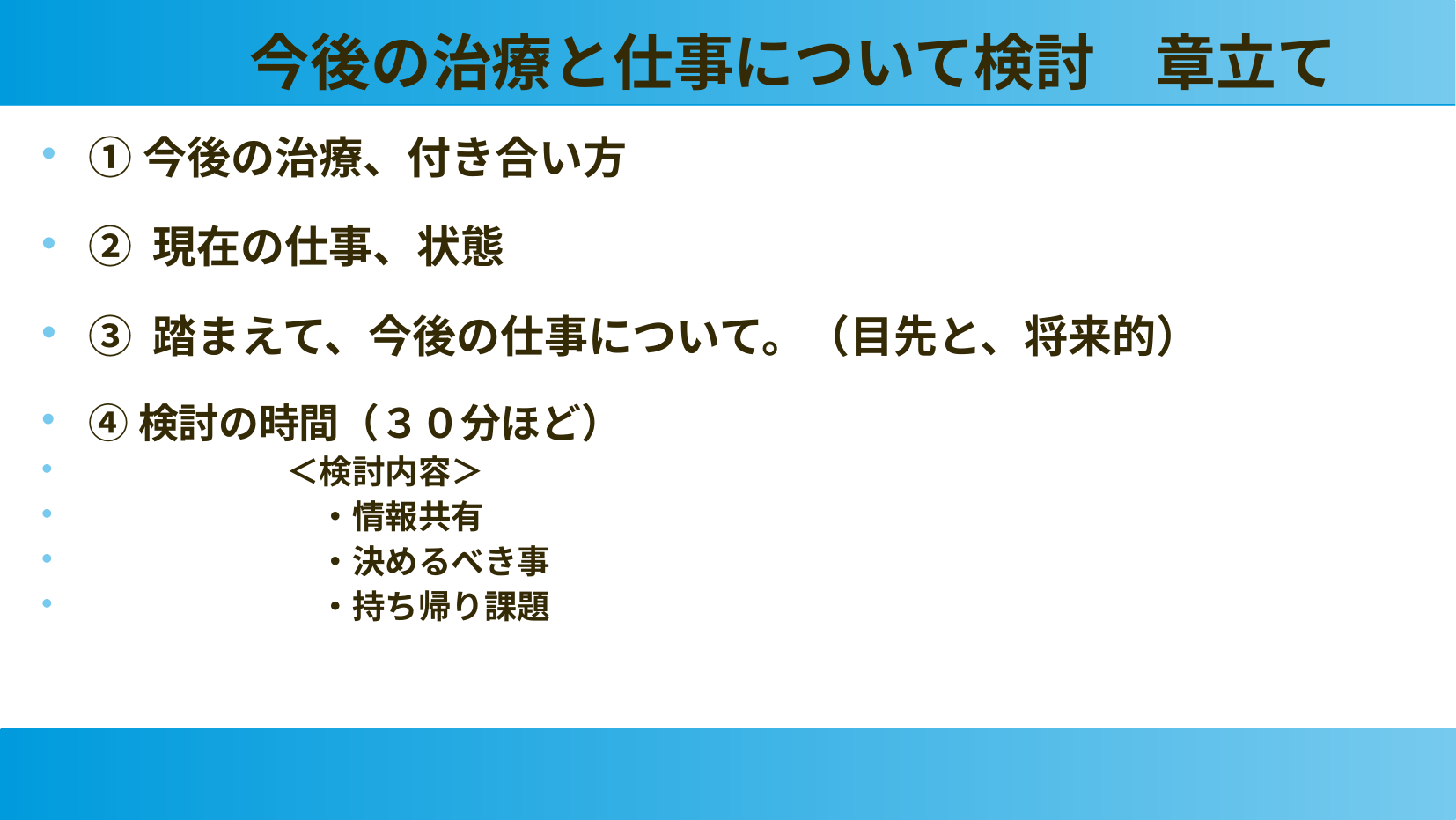

今後の治療と仕事について検討　章立て
①今後の治療、付き合い方
② 現在の仕事、状態
③ 踏まえて、今後の仕事について。（目先と、将来的）
④検討の時間（３０分ほど）
　　　　　　＜検討内容＞
　　　　　　　・情報共有
　　　　　　　・決めるべき事
　　　　　　　・持ち帰り課題